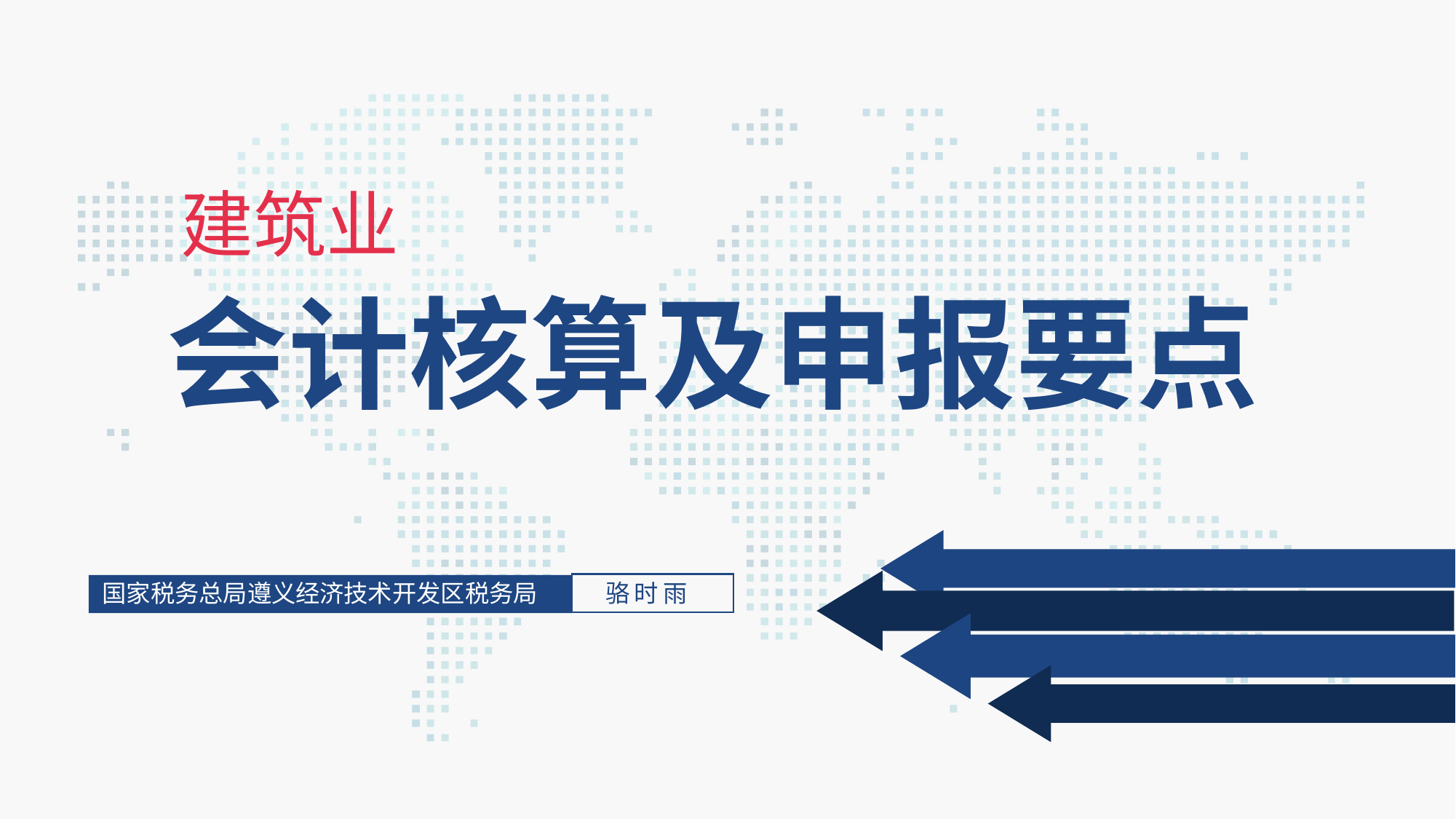

建筑业
会计核算及申报要点

国家税务总局遵义经济技术开发区税务局
骆时雨